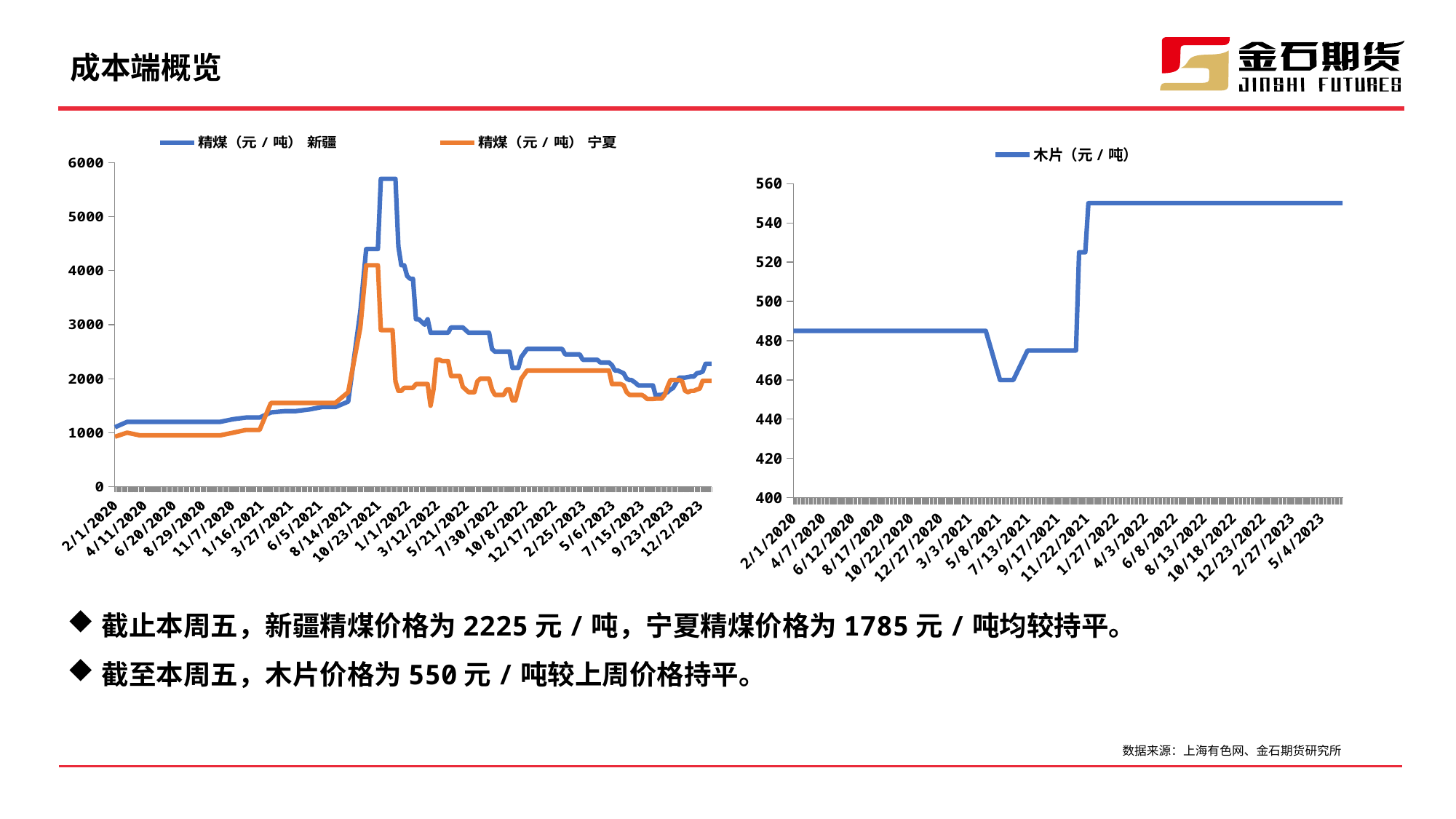

# 成本端概览

### Chart

| Category | 精煤（元/吨） 新疆 | 精煤（元/吨） 宁夏 |
|---|---|---|
| 43862 | 1100.0 | 925.0 |
| 43891 | 1200.0 | 1000.0 |
| 43922 | 1200.0 | 950.0 |
| 43963 | 1200.0 | 950.0 |
| 43992 | 1200.0 | 950.0 |
| 44022 | 1200.0 | 950.0 |
| 44053 | 1200.0 | 950.0 |
| 44084 | 1200.0 | 950.0 |
| 44113 | 1200.0 | 950.0 |
| 44145 | 1250.0 | 1000.0 |
| 44175 | 1280.0 | 1050.0 |
| 44208 | 1280.0 | 1050.0 |
| 44235 | 1375.0 | 1550.0 |
| 44270 | 1400.0 | 1550.0 |
| 44295 | 1400.0 | 1550.0 |
| 44327 | 1430.0 | 1550.0 |
| 44357 | 1475.0 | 1550.0 |
| 44389 | 1475.0 | 1550.0 |
| 44420 | 1575.0 | 1750.0 |
| 44449 | 3250.0 | 2950.0 |
| 44463 | 4400.0 | 4100.0 |
| 44469 | 4400.0 | 4100.0 |
| 44477 | 4400.0 | 4100.0 |
| 44484 | 4400.0 | 4100.0 |
| 44491 | 4400.0 | 4100.0 |
| 44498 | 5700.0 | 2900.0 |
| 44505 | 5700.0 | 2900.0 |
| 44512 | 5700.0 | 2900.0 |
| 44519 | 5700.0 | 2900.0 |
| 44526 | 5700.0 | 2900.0 |
| 44533 | 5700.0 | 1950.0 |
| 44540 | 4450.0 | 1775.0 |
| 44547 | 4100.0 | 1775.0 |
| 44554 | 4100.0 | 1830.0 |
| 44561 | 3900.0 | 1830.0 |
| 44568 | 3850.0 | 1830.0 |
| 44575 | 3850.0 | 1830.0 |
| 44582 | 3100.0 | 1900.0 |
| 44589 | 3100.0 | 1900.0 |
| 44603 | 3000.0 | 1900.0 |
| 44610 | 3100.0 | 1900.0 |
| 44617 | 2850.0 | 1500.0 |
| 44624 | 2850.0 | 1800.0 |
| 44631 | 2850.0 | 2350.0 |
| 44638 | 2850.0 | 2350.0 |
| 44645 | 2850.0 | 2325.0 |
| 44652 | 2850.0 | 2325.0 |
| 44659 | 2850.0 | 2325.0 |
| 44666 | 2950.0 | 2050.0 |
| 44673 | 2950.0 | 2050.0 |
| 44680 | 2950.0 | 2050.0 |
| 44687 | 2950.0 | 2050.0 |
| 44694 | 2950.0 | 1850.0 |
| 44701 | 2900.0 | 1800.0 |
| 44708 | 2850.0 | 1750.0 |
| 44714 | 2850.0 | 1750.0 |
| 44722 | 2850.0 | 1750.0 |
| 44729 | 2850.0 | 1950.0 |
| 44736 | 2850.0 | 2000.0 |
| 44743 | 2850.0 | 2000.0 |
| 44750 | 2850.0 | 2000.0 |
| 44757 | 2850.0 | 2000.0 |
| 44764 | 2550.0 | 1800.0 |
| 44771 | 2500.0 | 1700.0 |
| 44778 | 2500.0 | 1700.0 |
| 44785 | 2500.0 | 1700.0 |
| 44792 | 2500.0 | 1700.0 |
| 44799 | 2500.0 | 1800.0 |
| 44806 | 2500.0 | 1800.0 |
| 44813 | 2200.0 | 1600.0 |
| 44820 | 2200.0 | 1600.0 |
| 44827 | 2200.0 | 1800.0 |
| 44834 | 2400.0 | 2000.0 |
| 44848 | 2550.0 | 2150.0 |
| 44855 | 2550.0 | 2150.0 |
| 44862 | 2550.0 | 2150.0 |
| 44869 | 2550.0 | 2150.0 |
| 44876 | 2550.0 | 2150.0 |
| 44883 | 2550.0 | 2150.0 |
| 44890 | 2550.0 | 2150.0 |
| 44897 | 2550.0 | 2150.0 |
| 44904 | 2550.0 | 2150.0 |
| 44911 | 2550.0 | 2150.0 |
| 44918 | 2550.0 | 2150.0 |
| 44925 | 2550.0 | 2150.0 |
| 44932 | 2550.0 | 2150.0 |
| 44939 | 2450.0 | 2150.0 |
| 44946 | 2450.0 | 2150.0 |
| 44960 | 2450.0 | 2150.0 |
| 44967 | 2450.0 | 2150.0 |
| 44974 | 2450.0 | 2150.0 |
| 44981 | 2350.0 | 2150.0 |
| 44988 | 2350.0 | 2150.0 |
| 44995 | 2350.0 | 2150.0 |
| 45002 | 2350.0 | 2150.0 |
| 45009 | 2350.0 | 2150.0 |
| 45016 | 2350.0 | 2150.0 |
| 45023 | 2300.0 | 2150.0 |
| 45030 | 2300.0 | 2150.0 |
| 45037 | 2300.0 | 2150.0 |
| 45044 | 2300.0 | 2150.0 |
| 45051 | 2250.0 | 1900.0 |
| 45058 | 2150.0 | 1900.0 |
| 45065 | 2150.0 | 1900.0 |
| 45072 | 2125.0 | 1900.0 |
| 45079 | 2100.0 | 1875.0 |
| 45086 | 2000.0 | 1750.0 |
| 45093 | 1975.0 | 1700.0 |
| 45098 | 1975.0 | 1700.0 |
| 45107 | 1925.0 | 1700.0 |
| 45114 | 1875.0 | 1700.0 |
| 45122 | 1875.0 | 1700.0 |
| 45128 | 1875.0 | 1675.0 |
| 45135 | 1875.0 | 1625.0 |
| 45149 | 1875.0 | 1625.0 |
| 45156 | 1675.0 | 1630.0 |
| 45163 | 1700.0 | 1630.0 |
| 45170 | 1700.0 | 1630.0 |
| 45177 | 1725.0 | 1700.0 |
| 45184 | 1750.0 | 1850.0 |
| 45191 | 1800.0 | 1975.0 |
| 45197 | 1825.0 | 1975.0 |
| 45212 | 2020.0 | 1975.0 |
| 45219 | 2020.0 | 1950.0 |
| 45226 | 2020.0 | 1775.0 |
| 45233 | 2030.0 | 1750.0 |
| 45240 | 2040.0 | 1775.0 |
| 45247 | 2040.0 | 1775.0 |
| 45254 | 2100.0 | 1800.0 |
| 45261 | 2110.0 | 1815.0 |
| 45268 | 2130.0 | 1960.0 |
| 45275 | 2275.0 | 1960.0 |
| 45282 | 2275.0 | 1960.0 |
| 45289 | 2275.0 | 1960.0 |

### Chart

| Category | 木片（元/吨） |
|---|---|
| 43862 | 485.0 |
| 43891 | 485.0 |
| 43922 | 485.0 |
| 43963 | 485.0 |
| 43992 | 485.0 |
| 44022 | 485.0 |
| 44053 | 485.0 |
| 44084 | 485.0 |
| 44113 | 485.0 |
| 44145 | 485.0 |
| 44175 | 485.0 |
| 44208 | 485.0 |
| 44236 | 485.0 |
| 44270 | 485.0 |
| 44295 | 485.0 |
| 44327 | 460.0 |
| 44357 | 460.0 |
| 44389 | 475.0 |
| 44420 | 475.0 |
| 44449 | 475.0 |
| 44469 | 475.0 |
| 44477 | 475.0 |
| 44484 | 475.0 |
| 44491 | 475.0 |
| 44498 | 475.0 |
| 44505 | 525.0 |
| 44512 | 525.0 |
| 44519 | 525.0 |
| 44526 | 550.0 |
| 44533 | 550.0 |
| 44540 | 550.0 |
| 44547 | 550.0 |
| 44554 | 550.0 |
| 44561 | 550.0 |
| 44568 | 550.0 |
| 44575 | 550.0 |
| 44582 | 550.0 |
| 44589 | 550.0 |
| 44603 | 550.0 |
| 44610 | 550.0 |
| 44617 | 550.0 |
| 44624 | 550.0 |
| 44631 | 550.0 |
| 44638 | 550.0 |
| 44645 | 550.0 |
| 44652 | 550.0 |
| 44659 | 550.0 |
| 44666 | 550.0 |
| 44673 | 550.0 |
| 44680 | 550.0 |
| 44687 | 550.0 |
| 44694 | 550.0 |
| 44701 | 550.0 |
| 44708 | 550.0 |
| 44714 | 550.0 |
| 44722 | 550.0 |
| 44729 | 550.0 |
| 44736 | 550.0 |
| 44743 | 550.0 |
| 44750 | 550.0 |
| 44757 | 550.0 |
| 44764 | 550.0 |
| 44771 | 550.0 |
| 44778 | 550.0 |
| 44785 | 550.0 |
| 44792 | 550.0 |
| 44799 | 550.0 |
| 44806 | 550.0 |
| 44813 | 550.0 |
| 44820 | 550.0 |
| 44827 | 550.0 |
| 44834 | 550.0 |
| 44848 | 550.0 |
| 44855 | 550.0 |
| 44862 | 550.0 |
| 44869 | 550.0 |
| 44876 | 550.0 |
| 44883 | 550.0 |
| 44890 | 550.0 |
| 44897 | 550.0 |
| 44904 | 550.0 |
| 44911 | 550.0 |
| 44918 | 550.0 |
| 44925 | 550.0 |
| 44932 | 550.0 |
| 44939 | 550.0 |
| 44946 | 550.0 |
| 44960 | 550.0 |
| 44967 | 550.0 |
| 44974 | 550.0 |
| 44981 | 550.0 |
| 44988 | 550.0 |
| 44995 | 550.0 |
| 45002 | 550.0 |
| 45009 | 550.0 |
| 45016 | 550.0 |
| 45023 | 550.0 |
| 45030 | 550.0 |
| 45037 | 550.0 |
| 45044 | 550.0 |
| 45051 | 550.0 |
| 45058 | 550.0 |
| 45065 | 550.0 |
| 45072 | 550.0 |
| 45079 | 550.0 |
| 45086 | 550.0 |
| 45086 | 550.0 |
| 45093 | 550.0 |
| 45098 | 550.0 |
截止本周五，新疆精煤价格为2225元/吨，宁夏精煤价格为1785元/吨均较持平。
截至本周五，木片价格为550元/吨较上周价格持平。
数据来源：上海有色网、金石期货研究所